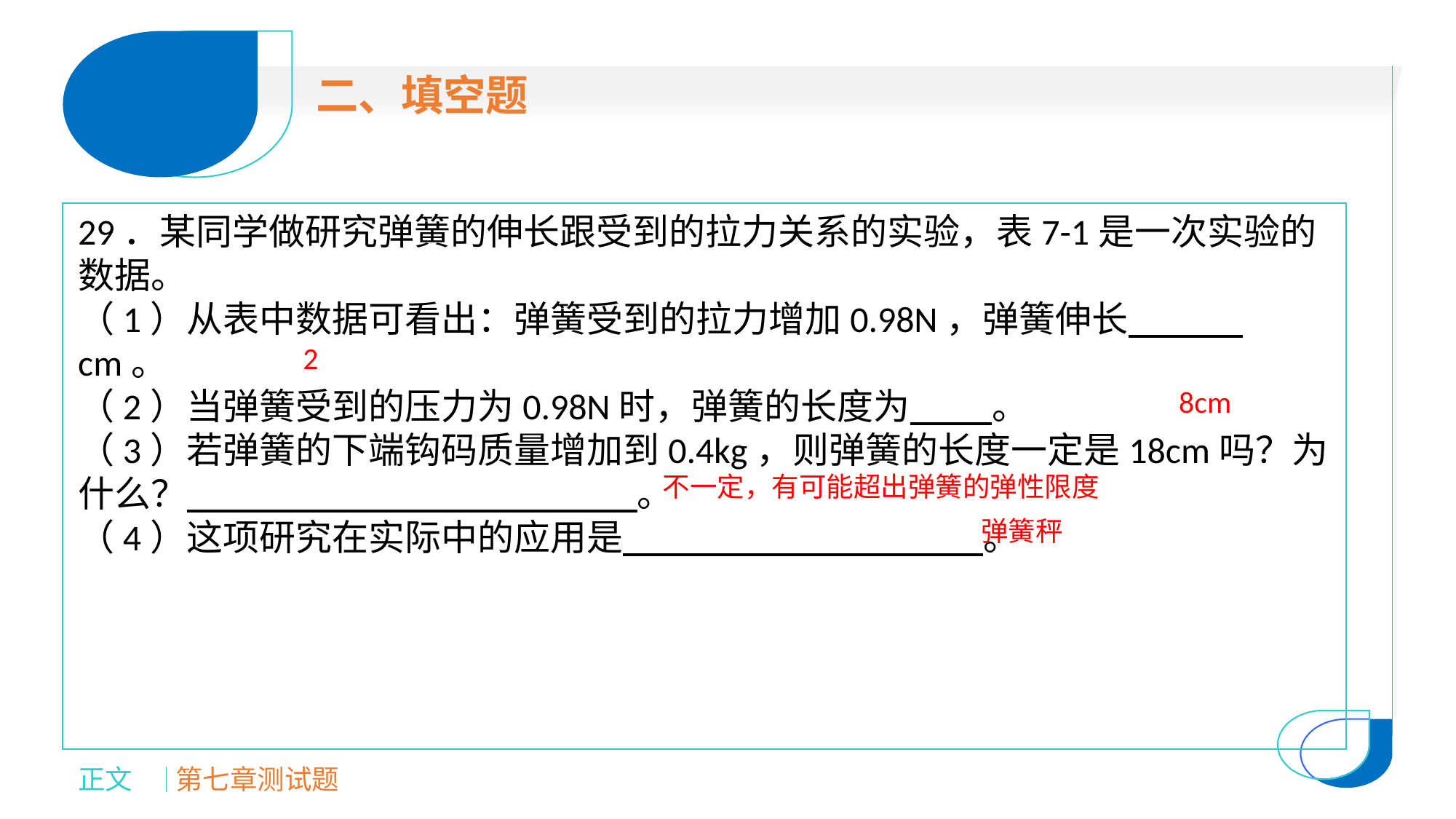

二、填空题

29．某同学做研究弹簧的伸长跟受到的拉力关系的实验，表7-1是一次实验的数据。
（1）从表中数据可看出：弹簧受到的拉力增加0.98N，弹簧伸长               cm。
（2）当弹簧受到的压力为0.98N时，弹簧的长度为          。
（3）若弹簧的下端钩码质量增加到0.4kg，则弹簧的长度一定是18cm吗？为什么？                                                       。
（4）这项研究在实际中的应用是                                            。
2
8cm
不一定，有可能超出弹簧的弹性限度
弹簧秤

正文
第七章测试题